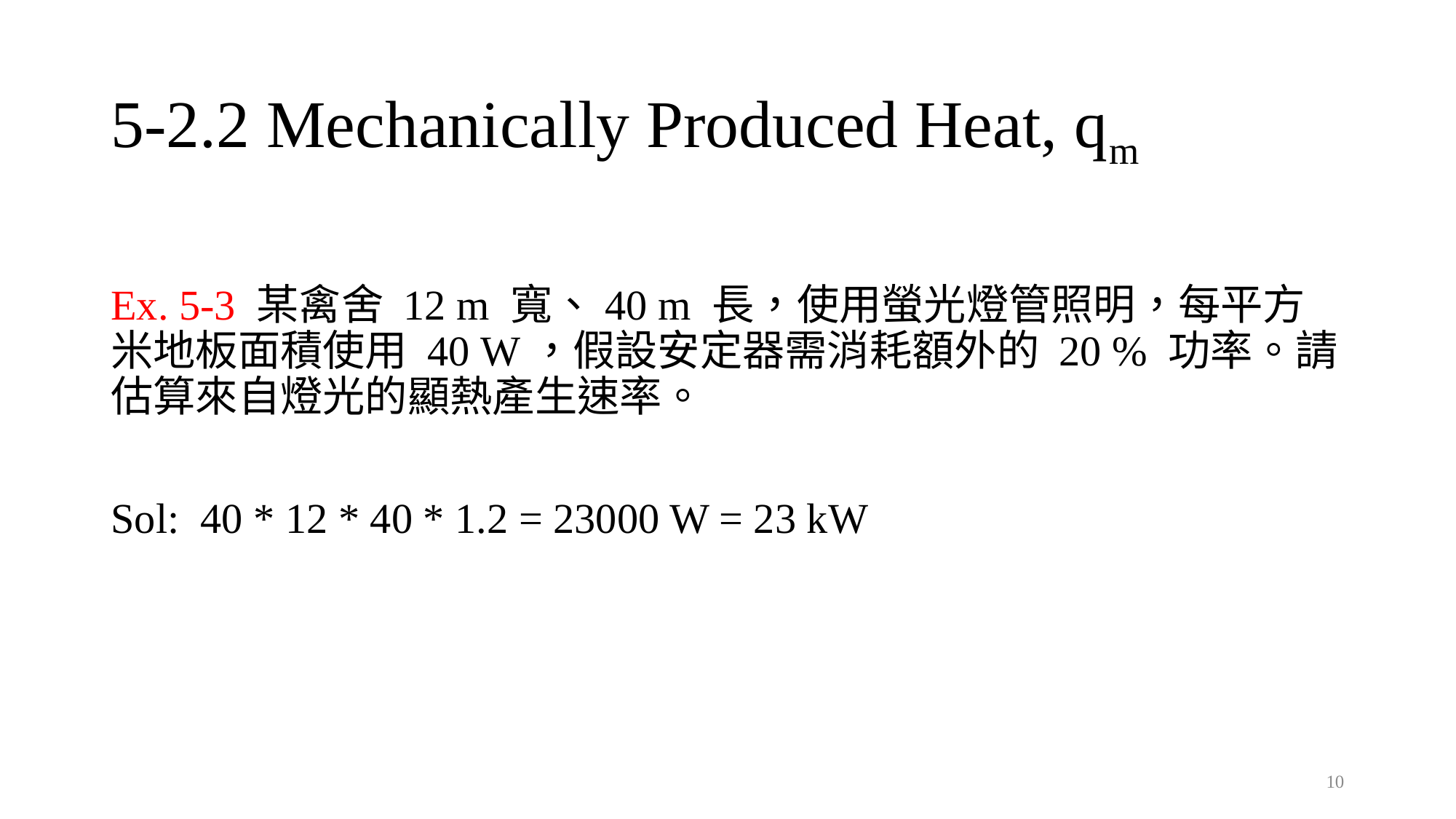

# 5-2.2 Mechanically Produced Heat, qm
Ex. 5-3 某禽舍 12 m 寬、40 m 長，使用螢光燈管照明，每平方米地板面積使用 40 W，假設安定器需消耗額外的 20 % 功率。請估算來自燈光的顯熱產生速率。

Sol:  40 * 12 * 40 * 1.2 = 23000 W = 23 kW
10